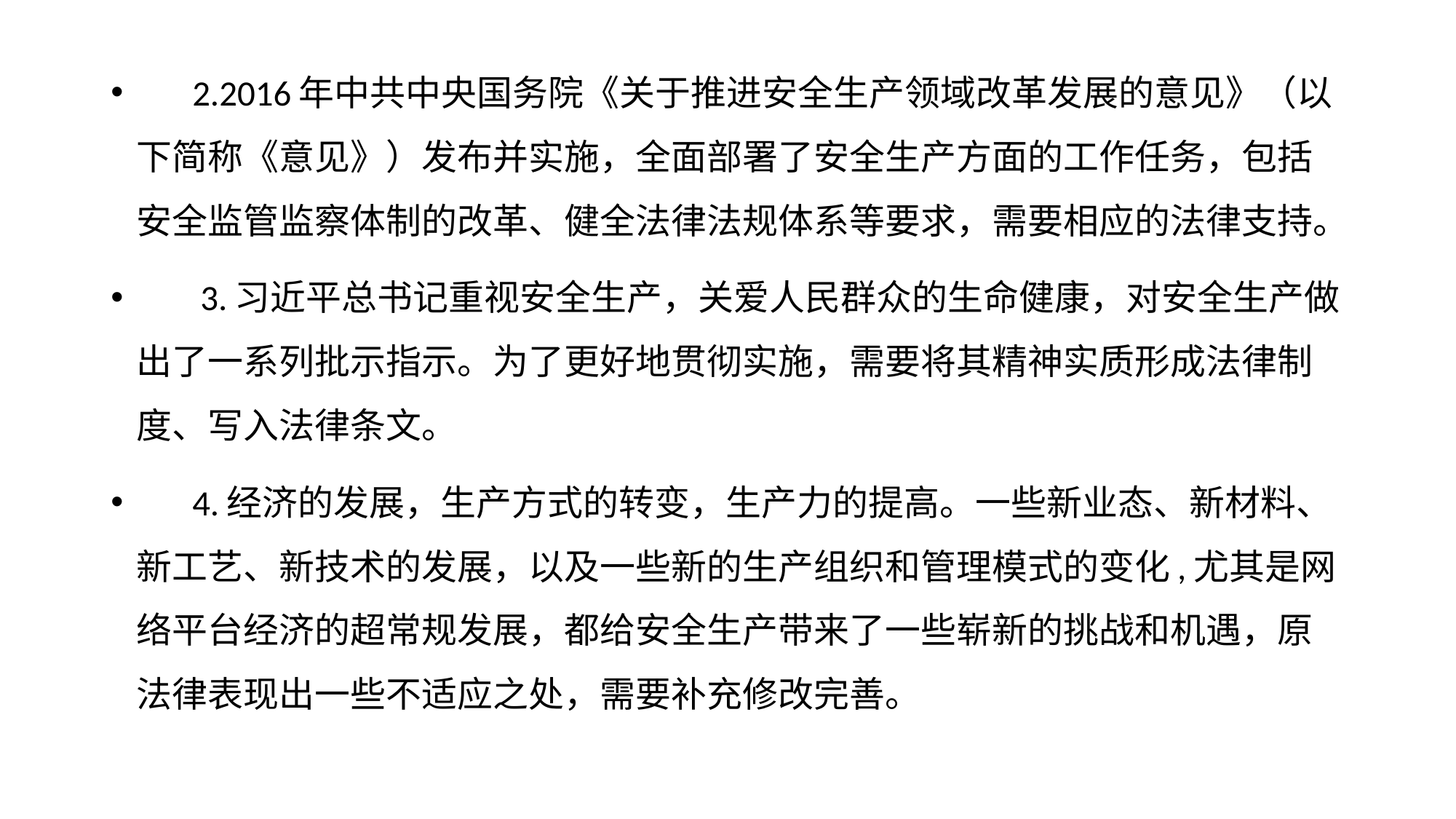

#
       2.2016年中共中央国务院《关于推进安全生产领域改革发展的意见》（以下简称《意见》）发布并实施，全面部署了安全生产方面的工作任务，包括安全监管监察体制的改革、健全法律法规体系等要求，需要相应的法律支持。
        3.习近平总书记重视安全生产，关爱人民群众的生命健康，对安全生产做出了一系列批示指示。为了更好地贯彻实施，需要将其精神实质形成法律制度、写入法律条文。
       4.经济的发展，生产方式的转变，生产力的提高。一些新业态、新材料、新工艺、新技术的发展，以及一些新的生产组织和管理模式的变化,尤其是网络平台经济的超常规发展，都给安全生产带来了一些崭新的挑战和机遇，原法律表现出一些不适应之处，需要补充修改完善。
15